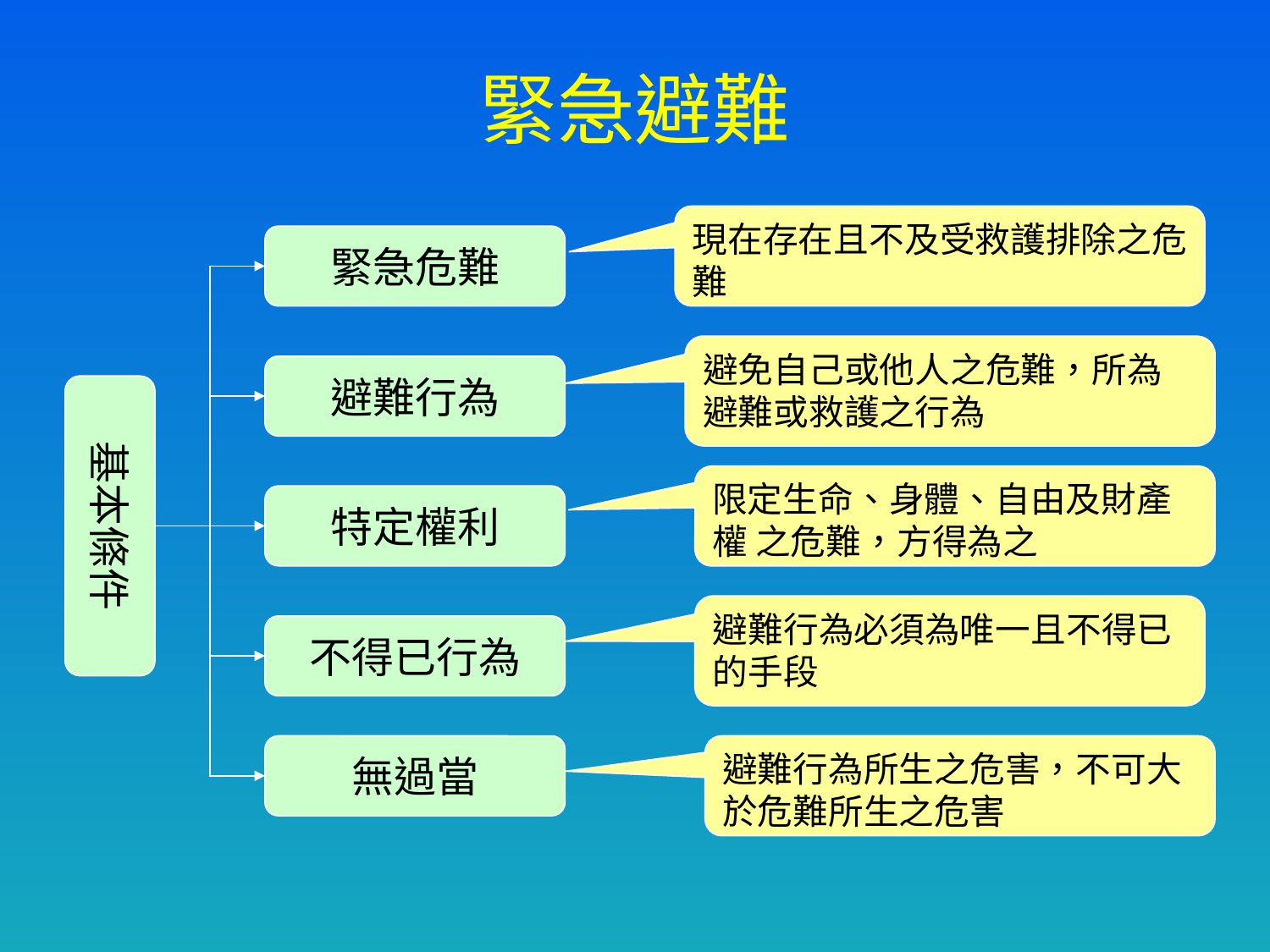

# 緊急避難
現在存在且不及受救護排除之危難
緊急危難
避免自己或他人之危難，所為避難或救護之行為
避難行為
基本條件
限定生命、身體、自由及財產權 之危難，方得為之
特定權利
避難行為必須為唯一且不得已的手段
不得已行為
無過當
避難行為所生之危害，不可大於危難所生之危害